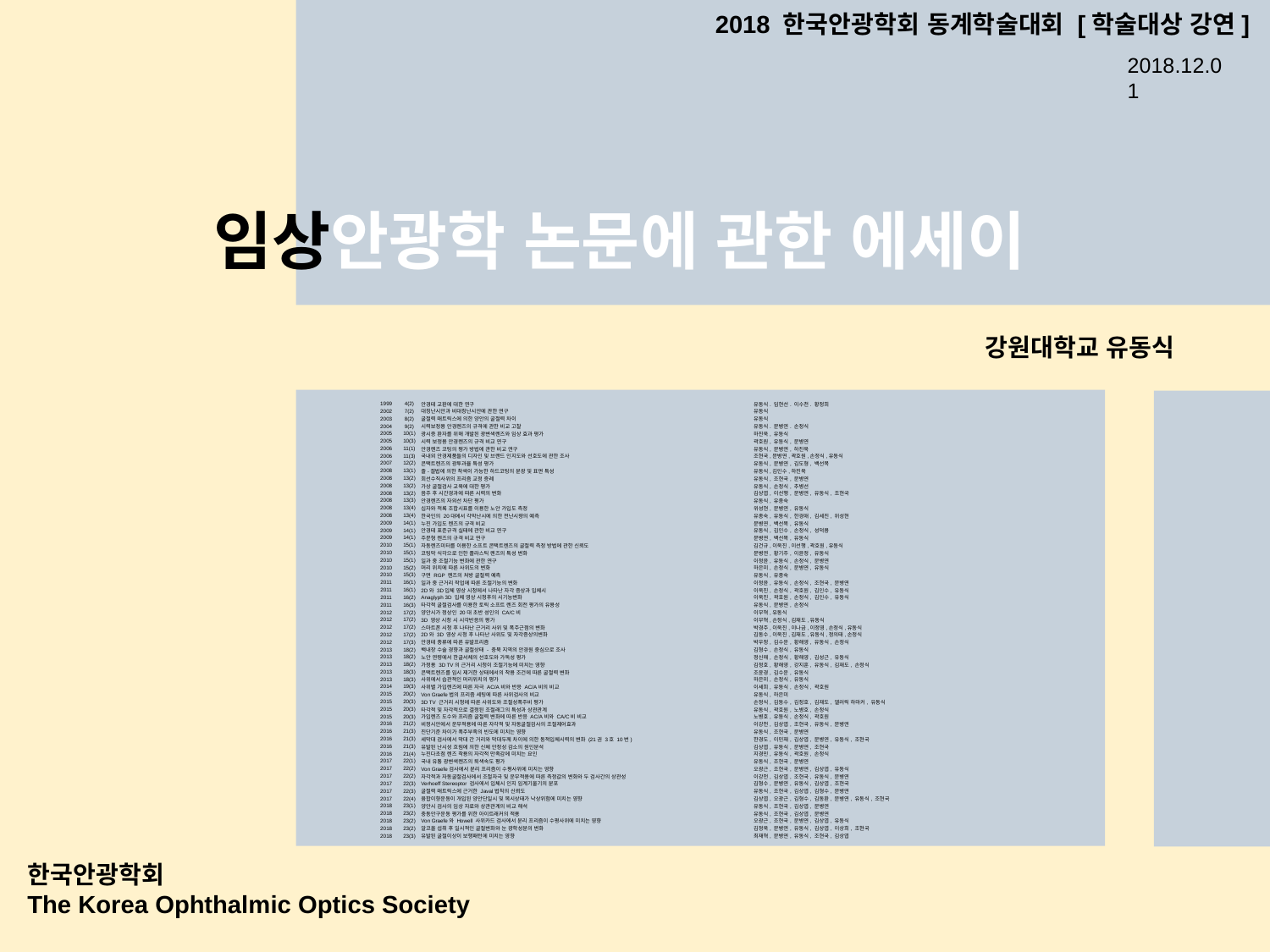

2018 한국안광학회 동계학술대회 [학술대상 강연]
2018.12.01
임상안광학 논문에 관한 에세이
강원대학교 유동식

| 1999 | 4(2) | 안경테 교환에 대한 연구 | 유동식. 임현선. 이수천. 황정희 |
| --- | --- | --- | --- |
| 2002 | 7(2) | 대칭난시안과 비대칭난시안에 관한 연구 | 유동식 |
| 2003 | 8(2) | 굴절력 매트릭스에 의한 양안의 굴절력 차이 | 유동식 |
| 2004 | 9(2) | 시력보정용 안경렌즈의 규격에 관한 비교 고찰 | 유동식. 문병연. 손정식 |
| 2005 | 10(1) | 광시증 환자를 위해 개발된 광변색렌즈와 임상 효과 평가 | 하진욱, 유동식 |
| 2005 | 10(3) | 시력 보정용 안경렌즈의 규격 비교 연구 | 곽호원, 유동식, 문병연 |
| 2006 | 11(1) | 안경렌즈 코팅의 평가 방법에 관한 비교 연구 | 유동식, 문병연, 하진욱 |
| 2006 | 11(3) | 국내외 안경제품들의 디자인 및 브랜드 인지도와 선호도에 관한 조사 | 조현국,문병연,곽호원,손정식,유동식 |
| 2007 | 12(2) | 콘택트렌즈의 광투과율 특성 평가 | 유동식, 문병연, 김도형, 백선목 |
| 2008 | 13(1) | 졸-겔법에 의한 착색이 가능한 하드코팅의 분광 및 표면 특성 | 유동식,김인수,하진욱 |
| 2008 | 13(2) | 회선수직사위의 프리즘 교정 증례 | 유동식, 조현국, 문병연 |
| 2008 | 13(2) | 가상 굴절검사 교육에 대한 평가 | 유동식, 손정식, 추병선 |
| 2008 | 13(2) | 음주 후 시간경과에 따른 시력의 변화 | 김상엽, 이선행, 문병연, 유동식, 조현국 |
| 2008 | 13(3) | 안경렌즈의 자외선 차단 평가 | 유동식, 유종숙 |
| 2008 | 13(4) | 십자와 적록 조합시표를 이용한 노안 가입도 측정 | 위성현, 문병연, 유동식 |
| 2008 | 13(4) | 한국인의 20대에서 각막난시에 의한 전난시량의 예측 | 유종숙, 유동식, 한경애, 김세진, 위성현 |
| 2009 | 14(1) | 누진 가입도 렌즈의 규격 비교 | 문병연, 백선목, 유동식 |
| 2009 | 14(1) | 안경테 표준규격 실태에 관한 비교 연구 | 유동식, 김인수, 손정식, 성덕용 |
| 2009 | 14(1) | 주문형 렌즈의 규격 비교 연구 | 문병연, 백선목, 유동식 |
| 2010 | 15(1) | 자동렌즈미터를 이용한 소프트 콘택트렌즈의 굴절력 측정 방법에 관한 신뢰도 | 김건규,이욱진,이선행,곽호원,유동식 |
| 2010 | 15(1) | 코팅막 식각으로 인한 플라스틱 렌즈의 특성 변화 | 문병연, 황기주, 이윤정, 유동식 |
| 2010 | 15(1) | 일과 중 조절기능 변화에 관한 연구 | 이정윤, 유동식, 손정식, 문병연 |
| 2010 | 15(2) | 머리 위치에 따른 사위도의 변화 | 하은미, 손정식, 문병연, 유동식 |
| 2010 | 15(3) | 구면 RGP 렌즈의 처방 굴절력 예측 | 유동식, 유종숙 |
| 2011 | 16(1) | 일과 중 근거리 작업에 따른 조절기능의 변화 | 이정윤, 유동식, 손정식, 조현국, 문병연 |
| 2011 | 16(1) | 2D와 3D입체 영상 시청에서 나타난 자각 증상과 입체시 | 이욱진, 손정식, 곽호원, 김인수, 유동식 |
| 2011 | 16(2) | Anaglyph 3D 입체 영상 시청후의 시기능변화 | 이욱진, 곽호원, 손정식, 김인수, 유동식 |
| 2011 | 16(3) | 타각적 굴절검사를 이용한 토릭 소프트 렌즈 회전 평가의 유용성 | 유동식, 문병연, 손정식 |
| 2012 | 17(2) | 양안시가 정상인 20대 초반 성인의 CA/C비 | 이무혁,유동식 |
| 2012 | 17(2) | 3D 영상 시청 시 시각반응의 평가 | 이무혁,손정식,김재도,유동식 |
| 2012 | 17(2) | 스마트폰 시청 후 나타난 근거리 사위 및 폭주근점의 변화 | 박경주,이욱진,이나금,이정영,손정식,유동식 |
| 2012 | 17(2) | 2D와 3D 영상 시청 후 나타난 사위도 및 자각증상의변화 | 김동수,이욱진,김재도,유동식,정의태,손정식 |
| 2012 | 17(3) | 안경테 종류에 따른 유발프리즘 | 박우정, 김수운, 황해영, 유동식, 손정식 |
| 2013 | 18(2) | 백내장 수술 경향과 굴절상태 - 충북 지역의 안경원 중심으로 조사 | 김형수, 손정식, 유동식 |
| 2013 | 18(2) | 노안 연령에서 한글서체의 선호도와 가독성 평가 | 정신해, 손정식, 황해영, 김성근, 유동식 |
| 2013 | 18(2) | 가정용 3D TV의 근거리 시청이 조절기능에 미치는 영향 | 김정호, 황해영, 강지훈, 유동식, 김재도, 손정식 |
| 2013 | 18(3) | 콘택트렌즈를 임시 제거한 상태에서의 착용 조건에 따른 굴절력 변화 | 조윤경, 김수운, 유동식 |
| 2013 | 18(3) | 사위에서 습관적인 머리위치의 평가 | 하은미, 손정식, 유동식 |
| 2014 | 19(3) | 사위별 가입렌즈에 따른 자극 AC/A비와 반응 AC/A비의 비교 | 이세희, 유동식, 손정식, 곽호원 |
| 2015 | 20(2) | Von Graefe법의 프리즘 세팅에 따른 사위검사의 비교 | 유동식, 하은미 |
| 2015 | 20(3) | 3D TV 근거리 시청에 따른 사위도와 조절성폭주비 평가 | 손정식, 김동수, 김정호, 김재도, 앨러릭 하마커, 유동식 |
| 2015 | 20(3) | 타각적 및 자각적으로 결정된 조절래그의 특성과 상관관계 | 유동식, 곽호원, 노병호, 손정식 |
| 2015 | 20(3) | 가입렌즈 도수와 프리즘 굴절력 변화에 따른 반응 AC/A비와 CA/C비 비교 | 노병호, 유동식, 손정식, 곽호원 |
| 2016 | 21(2) | 비정시안에서 운무적용에 따른 자각적 및 자동굴절검사의 조절제어효과 | 이강천, 김상엽, 조현국, 유동식, 문병연 |
| 2016 | 21(3) | 진단기준 차이가 폭주부족의 빈도에 미치는 영향 | 유동식, 조현국, 문병연 |
| 2016 | 21(3) | 세막대 검사에서 막대 간 거리와 막대두께 차이에 의한 동적입체시력의 변화 (21권 3호 10번) | 한경도, 이민재, 김상엽, 문병연, 유동식, 조현국 |
| 2016 | 21(3) | 유발된 난시성 흐림에 의한 신체 안정성 감소의 원인분석 | 김상엽, 유동식, 문병연, 조현국 |
| 2016 | 21(4) | 누진다초점 렌즈 착용의 자각적 만족감에 미치는 요인 | 지경민, 유동식, 곽호원, 손정식 |
| 2017 | 22(1) | 국내 유통 광변색렌즈의 퇴색속도 평가 | 유동식, 조현국, 문병연 |
| 2017 | 22(2) | Von Graefe검사에서 분리 프리즘이 수평사위에 미치는 영향 | 오광근, 조현국, 문병연, 김상엽, 유동식 |
| 2017 | 22(2) | 자각적과 자동굴절검사에서 조절자극 및 운무적용에 따른 측정값의 변화와 두 검사간의 상관성 | 이강천, 김상엽, 조현국, 유동식, 문병연 |
| 2017 | 22(3) | Verhoeff Stereoptor 검사에서 입체시 인지 임계기울기의 분포 | 김형수, 문병연, 유동식, 김상엽, 조현국 |
| 2017 | 22(3) | 굴절력 매트릭스에 근거한 Javal법칙의 신뢰도 | 유동식, 조현국, 김상엽, 김형수, 문병연 |
| 2017 | 22(4) | 융합이향운동이 개입된 양안단일시 및 복시상태가 낙상위험에 미치는 영향 | 김상엽, 오광근, 김형수, 김동환, 문병연, 유동식, 조현국 |
| 2018 | 23(1) | 양안시 검사의 임상 자료와 상관관계의 비교 해석 | 유동식, 조현국, 김상엽, 문병연 |
| 2018 | 23(2) | 충동안구운동 평가를 위한 아이트래커의 적용 | 유동식, 조현국, 김상엽, 문병연 |
| 2018 | 23(2) | Von Graefe와 Howell 사위카드 검사에서 분리 프리즘이 수평사위에 미치는 영향 | 오광근, 조현국, 문병연, 김상엽, 유동식 |
| 2018 | 23(2) | 알코올 섭취 후 일시적인 굴절변화와 눈 광학성분의 변화 | 김정욱, 문병연, 유동식, 김상엽, 이상희, 조현국 |
| 2018 | 23(3) | 유발된 굴절이상이 보행패턴에 미치는 영향 | 최재혁, 문병연, 유동식, 조현국, 김상엽 |
한국안광학회
The Korea Ophthalmic Optics Society